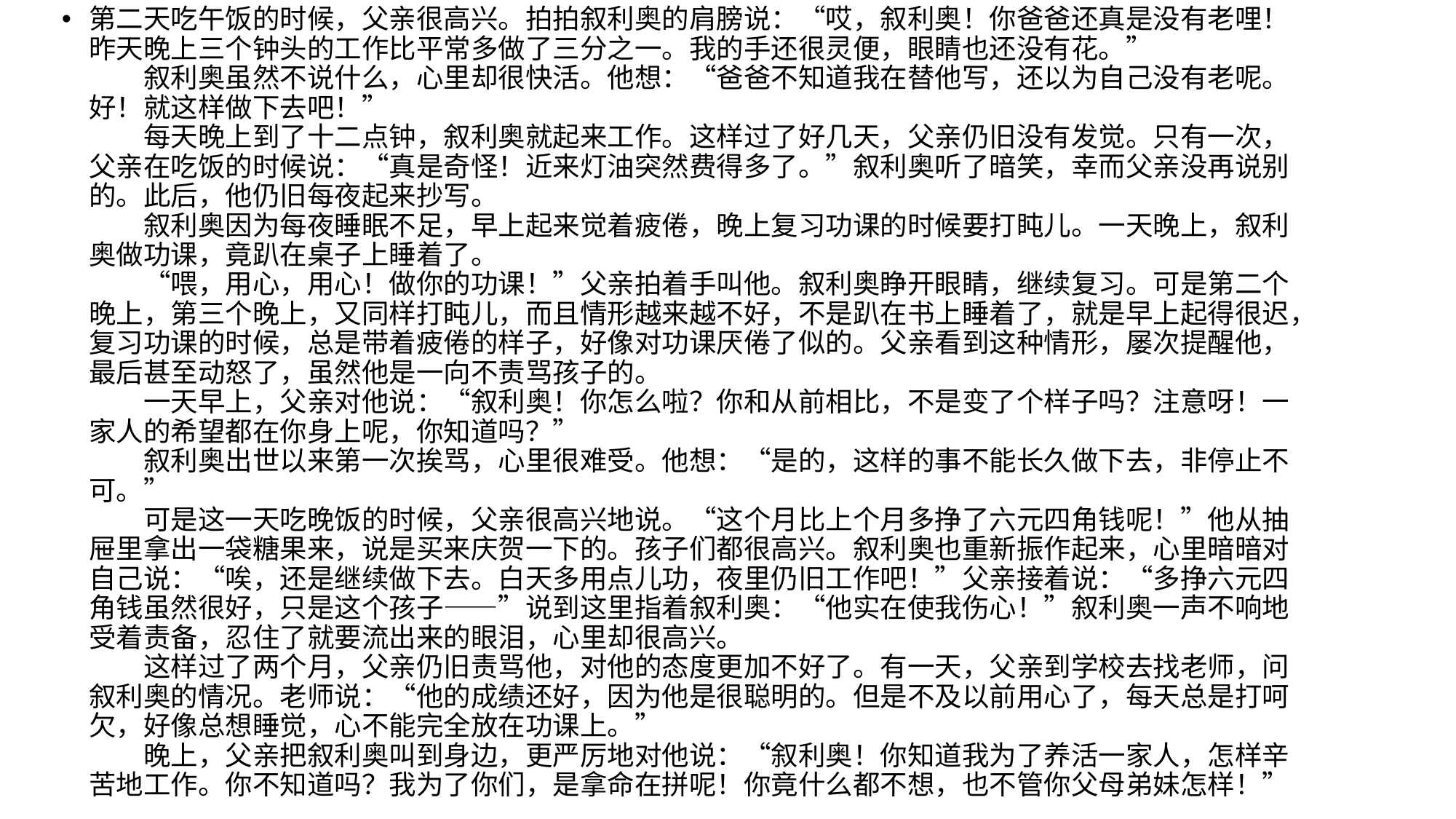

第二天吃午饭的时候，父亲很高兴。拍拍叙利奥的肩膀说：“哎，叙利奥！你爸爸还真是没有老哩！昨天晚上三个钟头的工作比平常多做了三分之一。我的手还很灵便，眼睛也还没有花。”
　　叙利奥虽然不说什么，心里却很快活。他想：“爸爸不知道我在替他写，还以为自己没有老呢。好！就这样做下去吧！”
　　每天晚上到了十二点钟，叙利奥就起来工作。这样过了好几天，父亲仍旧没有发觉。只有一次，父亲在吃饭的时候说：“真是奇怪！近来灯油突然费得多了。”叙利奥听了暗笑，幸而父亲没再说别的。此后，他仍旧每夜起来抄写。
　　叙利奥因为每夜睡眠不足，早上起来觉着疲倦，晚上复习功课的时候要打盹儿。一天晚上，叙利奥做功课，竟趴在桌子上睡着了。
　　“喂，用心，用心！做你的功课！”父亲拍着手叫他。叙利奥睁开眼睛，继续复习。可是第二个晚上，第三个晚上，又同样打盹儿，而且情形越来越不好，不是趴在书上睡着了，就是早上起得很迟，复习功课的时候，总是带着疲倦的样子，好像对功课厌倦了似的。父亲看到这种情形，屡次提醒他，最后甚至动怒了，虽然他是一向不责骂孩子的。
　　一天早上，父亲对他说：“叙利奥！你怎么啦？你和从前相比，不是变了个样子吗？注意呀！一家人的希望都在你身上呢，你知道吗？”
　　叙利奥出世以来第一次挨骂，心里很难受。他想：“是的，这样的事不能长久做下去，非停止不可。”
　　可是这一天吃晚饭的时候，父亲很高兴地说。“这个月比上个月多挣了六元四角钱呢！”他从抽屉里拿出一袋糖果来，说是买来庆贺一下的。孩子们都很高兴。叙利奥也重新振作起来，心里暗暗对自己说：“唉，还是继续做下去。白天多用点儿功，夜里仍旧工作吧！”父亲接着说：“多挣六元四角钱虽然很好，只是这个孩子——”说到这里指着叙利奥：“他实在使我伤心！”叙利奥一声不响地受着责备，忍住了就要流出来的眼泪，心里却很高兴。
　　这样过了两个月，父亲仍旧责骂他，对他的态度更加不好了。有一天，父亲到学校去找老师，问叙利奥的情况。老师说：“他的成绩还好，因为他是很聪明的。但是不及以前用心了，每天总是打呵欠，好像总想睡觉，心不能完全放在功课上。”
　　晚上，父亲把叙利奥叫到身边，更严厉地对他说：“叙利奥！你知道我为了养活一家人，怎样辛苦地工作。你不知道吗？我为了你们，是拿命在拼呢！你竟什么都不想，也不管你父母弟妹怎样！”